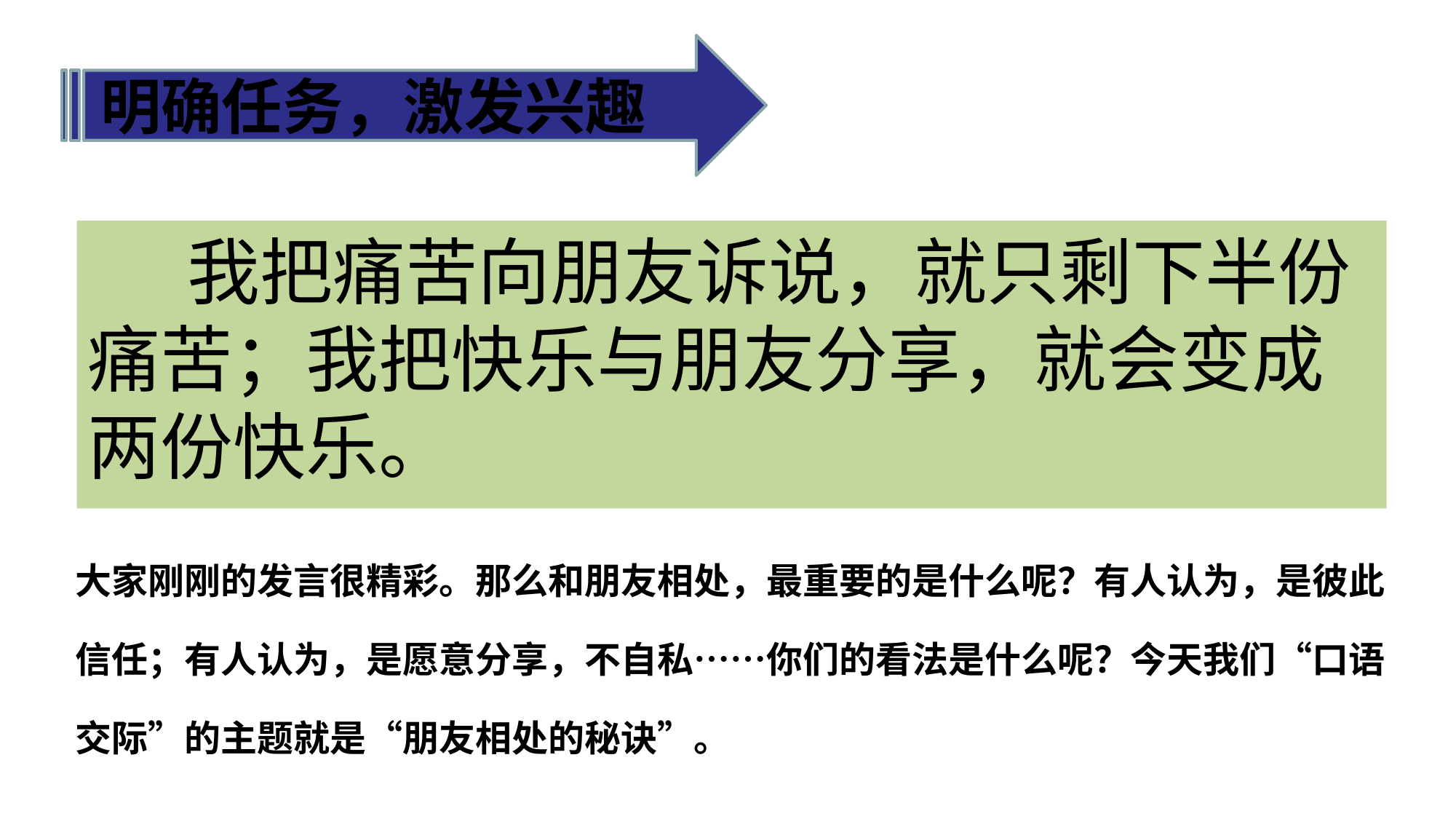

明确任务，激发兴趣
     我把痛苦向朋友诉说，就只剩下半份痛苦；我把快乐与朋友分享，就会变成两份快乐。
大家刚刚的发言很精彩。那么和朋友相处，最重要的是什么呢？有人认为，是彼此信任；有人认为，是愿意分享，不自私……你们的看法是什么呢？今天我们“口语交际”的主题就是“朋友相处的秘诀”。